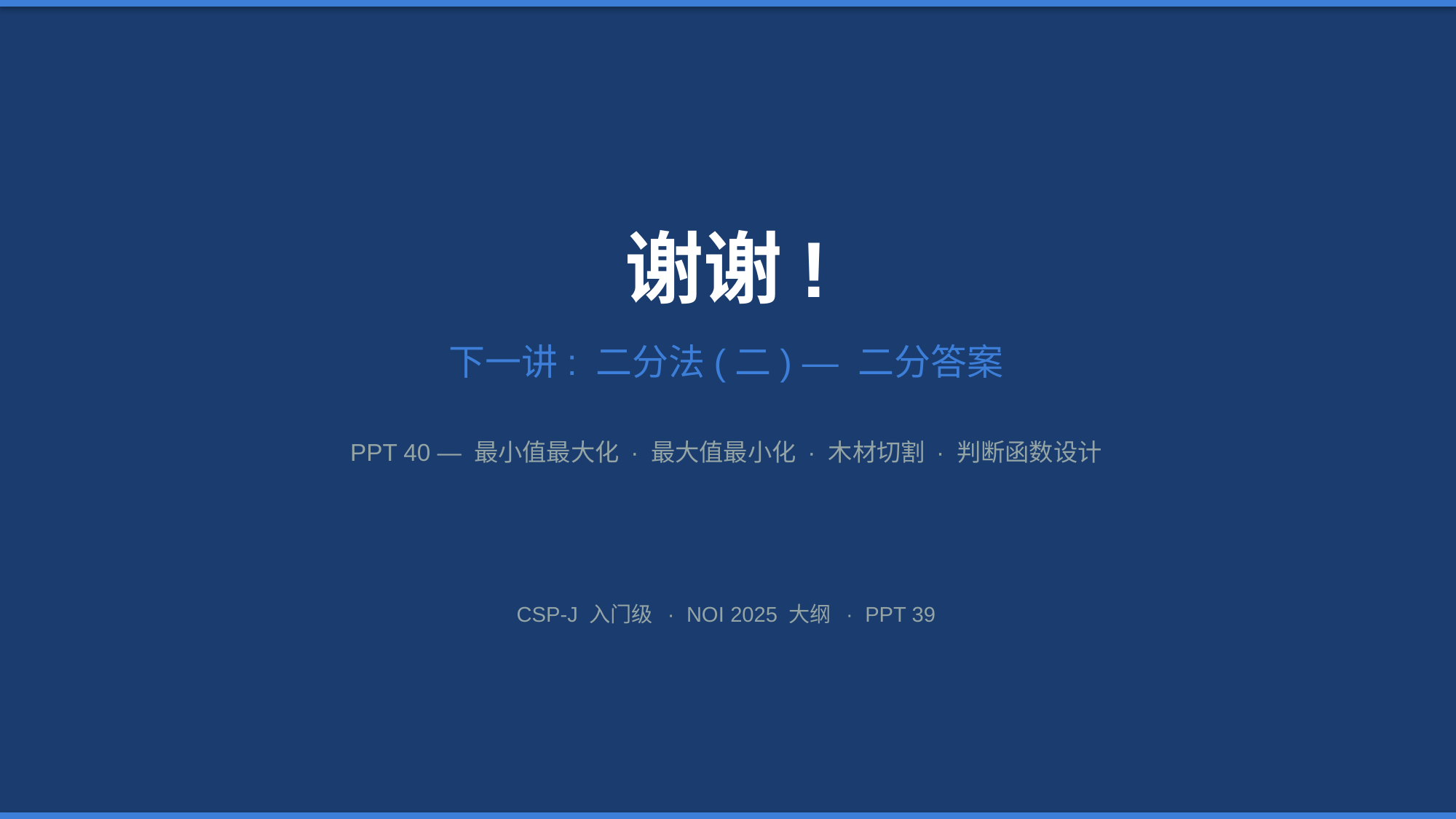

谢谢!
下一讲: 二分法(二) — 二分答案
PPT 40 — 最小值最大化 · 最大值最小化 · 木材切割 · 判断函数设计
CSP-J 入门级  ·  NOI 2025 大纲  ·  PPT 39